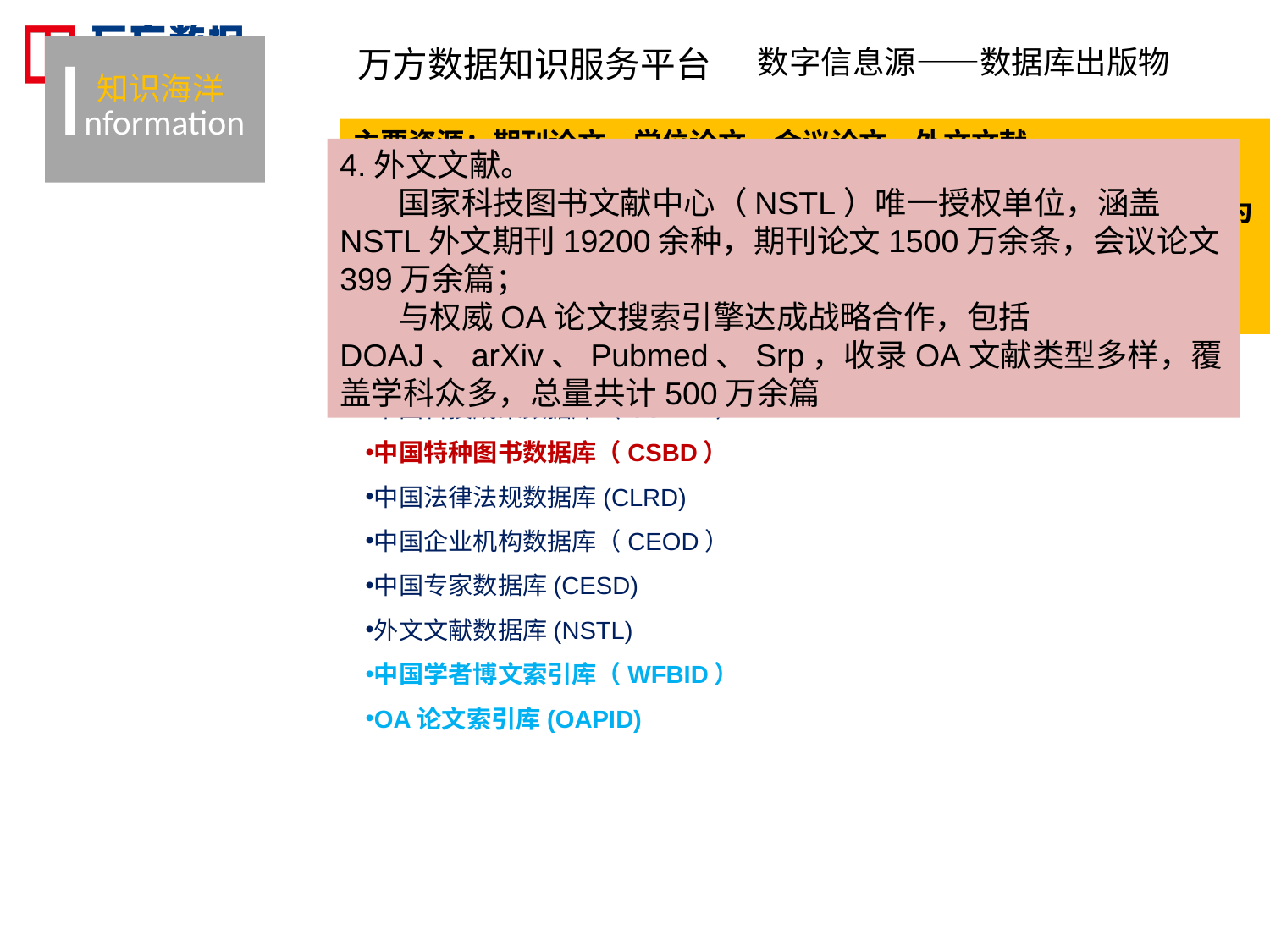

Information

万方数据知识服务平台
数字信息源——数据库出版物
知识海洋
主要资源：期刊论文、学位论文、会议论文、外文文献

概况：1.期刊论文，共计收录7530余种国内发行刊物，并且以核心刊为主。
                  即可以单篇检索，也可以整刊阅读，充分保证原刊原貌。

4.外文文献。
       国家科技图书文献中心（NSTL）唯一授权单位，涵盖NSTL外文期刊19200余种，期刊论文1500万余条，会议论文399万余篇；
       与权威OA论文搜索引擎达成战略合作，包括DOAJ、arXiv、Pubmed、Srp，收录OA文献类型多样，覆盖学科众多，总量共计500万余篇
3.会议论文，总量共计245万余篇。以国家一级学会和一级协会的会议论文集为主。全面覆盖各个学科领域。
中国学术期刊数据库（CSPD)  近7900种
中国学位论文数据库（CDDB）    近300万篇
中国学术会议文献数据库(CCPD)   260万篇
中外标准数据库（WFSD）
中外专利数据库（WFPD）              ……
中国科技成果数据库（CSTAD）      ……
中国特种图书数据库（CSBD）
中国法律法规数据库(CLRD)
中国企业机构数据库（CEOD）
中国专家数据库(CESD)
外文文献数据库(NSTL)
中国学者博文索引库（WFBID）
OA论文索引库(OAPID)
2.学位论文，总量共计277万余篇。收录以211、985、科研院所的硕士、博士、博士后阶段的学位论文。